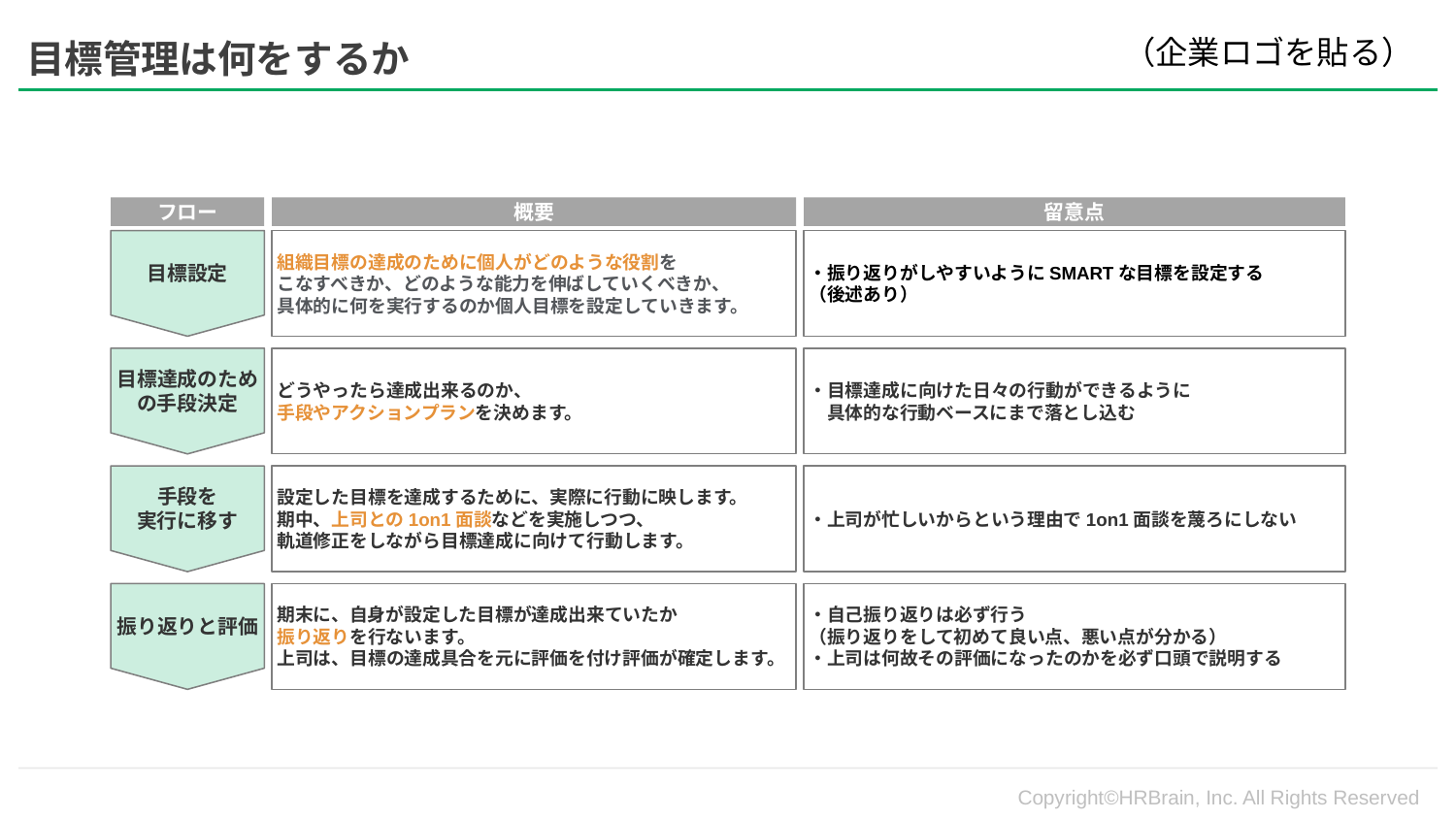

（企業ロゴを貼る）
目標管理は何をするか
フロー
概要
留意点
目標設定
組織目標の達成のために個人がどのような役割を
こなすべきか、どのような能力を伸ばしていくべきか、
具体的に何を実行するのか個人目標を設定していきます。
・振り返りがしやすいようにSMARTな目標を設定する
（後述あり）
目標達成のための手段決定
どうやったら達成出来るのか、
手段やアクションプランを決めます。
・目標達成に向けた日々の行動ができるように
　具体的な行動ベースにまで落とし込む
手段を
実行に移す
設定した目標を達成するために、実際に行動に映します。
期中、上司との1on1面談などを実施しつつ、
軌道修正をしながら目標達成に向けて行動します。
・上司が忙しいからという理由で1on1面談を蔑ろにしない
振り返りと評価
期末に、自身が設定した目標が達成出来ていたか
振り返りを行ないます。
上司は、目標の達成具合を元に評価を付け評価が確定します。
・自己振り返りは必ず行う
（振り返りをして初めて良い点、悪い点が分かる）
・上司は何故その評価になったのかを必ず口頭で説明する

Copyright©HRBrain, Inc. All Rights Reserved